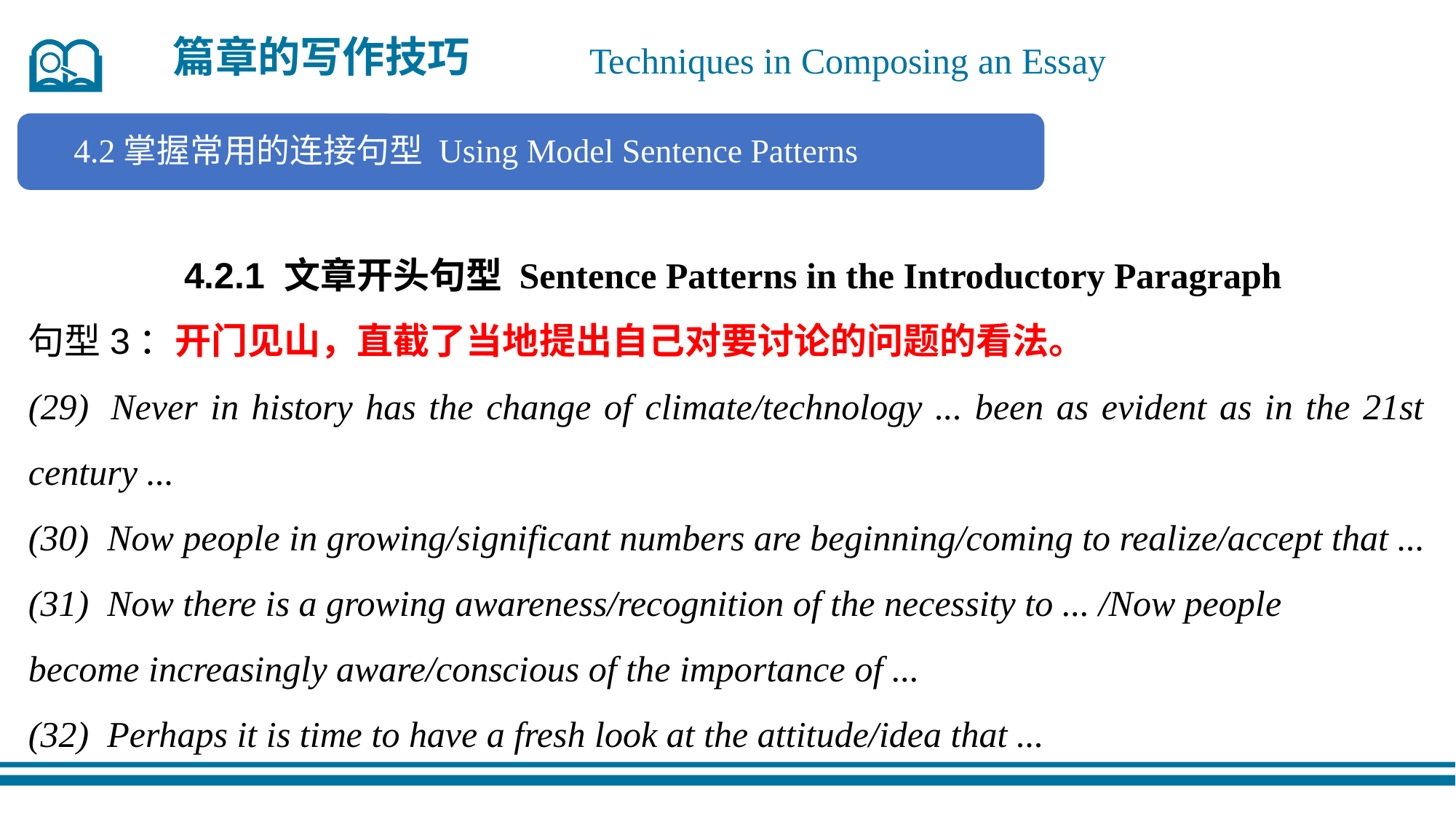

篇章的写作技巧
Techniques in Composing an Essay
4.2掌握常用的连接句型 Using Model Sentence Patterns

4.2.1 文章开头句型 Sentence Patterns in the Introductory Paragraph
句型3：开门见山，直截了当地提出自己对要讨论的问题的看法。
(29)  Never in history has the change of climate/technology ... been as evident as in the 21st  century ...
(30)  Now people in growing/significant numbers are beginning/coming to realize/accept that ...
(31)  Now there is a growing awareness/recognition of the necessity to ... /Now people
become increasingly aware/conscious of the importance of ...
(32)  Perhaps it is time to have a fresh look at the attitude/idea that ...